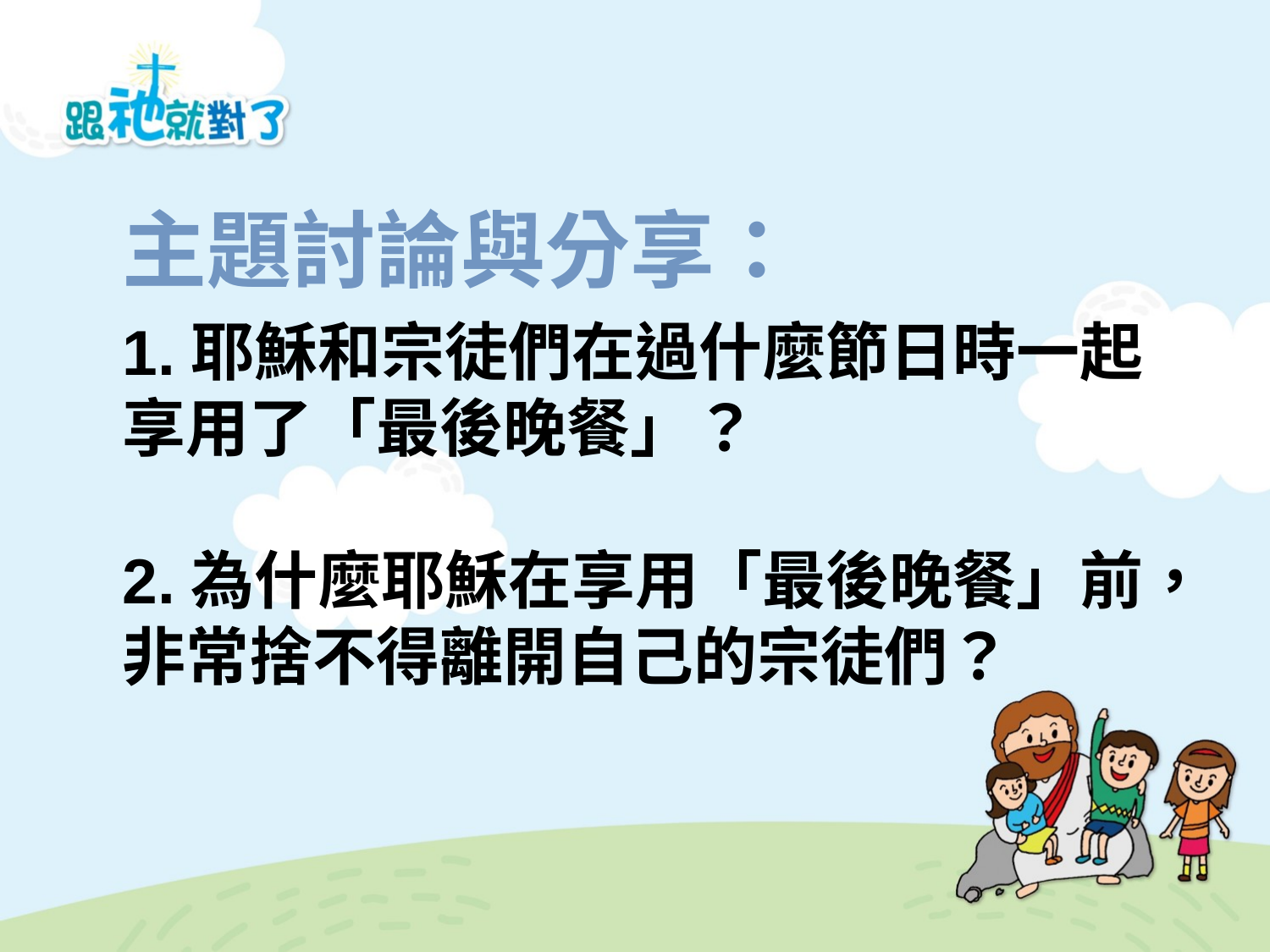

主題討論與分享：
1.耶穌和宗徒們在過什麼節日時一起享用了「最後晚餐」？

2.為什麼耶穌在享用「最後晚餐」前，非常捨不得離開自己的宗徒們？